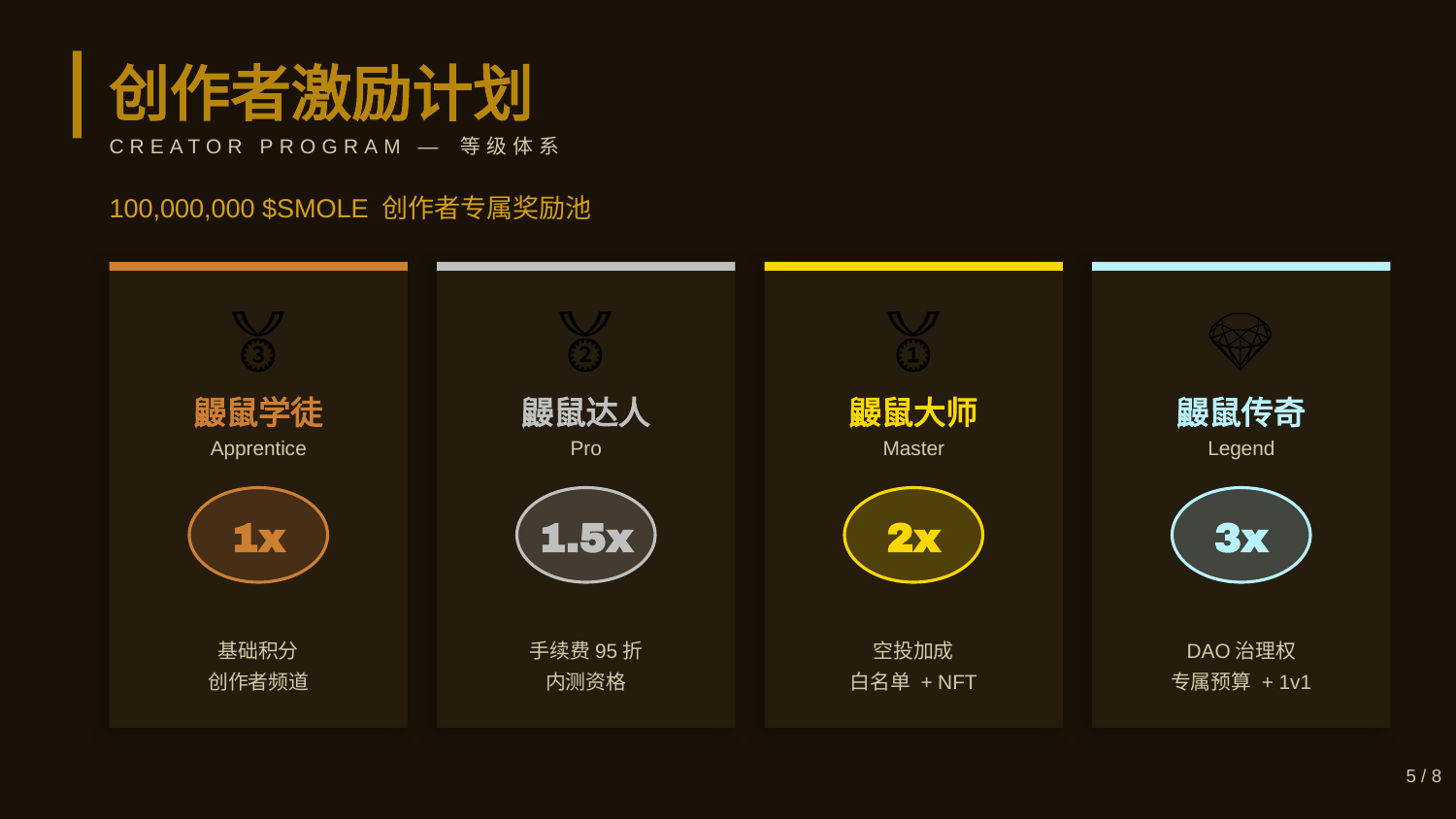

创作者激励计划

CREATOR PROGRAM — 等级体系
100,000,000 $SMOLE 创作者专属奖励池

🥉
🥈
🥇
💎
鼹鼠学徒
鼹鼠达人
鼹鼠大师
鼹鼠传奇
Apprentice
Pro
Master
Legend

1x
1.5x
2x
3x
基础积分
创作者频道
手续费95折
内测资格
空投加成
白名单 + NFT
DAO治理权
专属预算 + 1v1
5 / 8